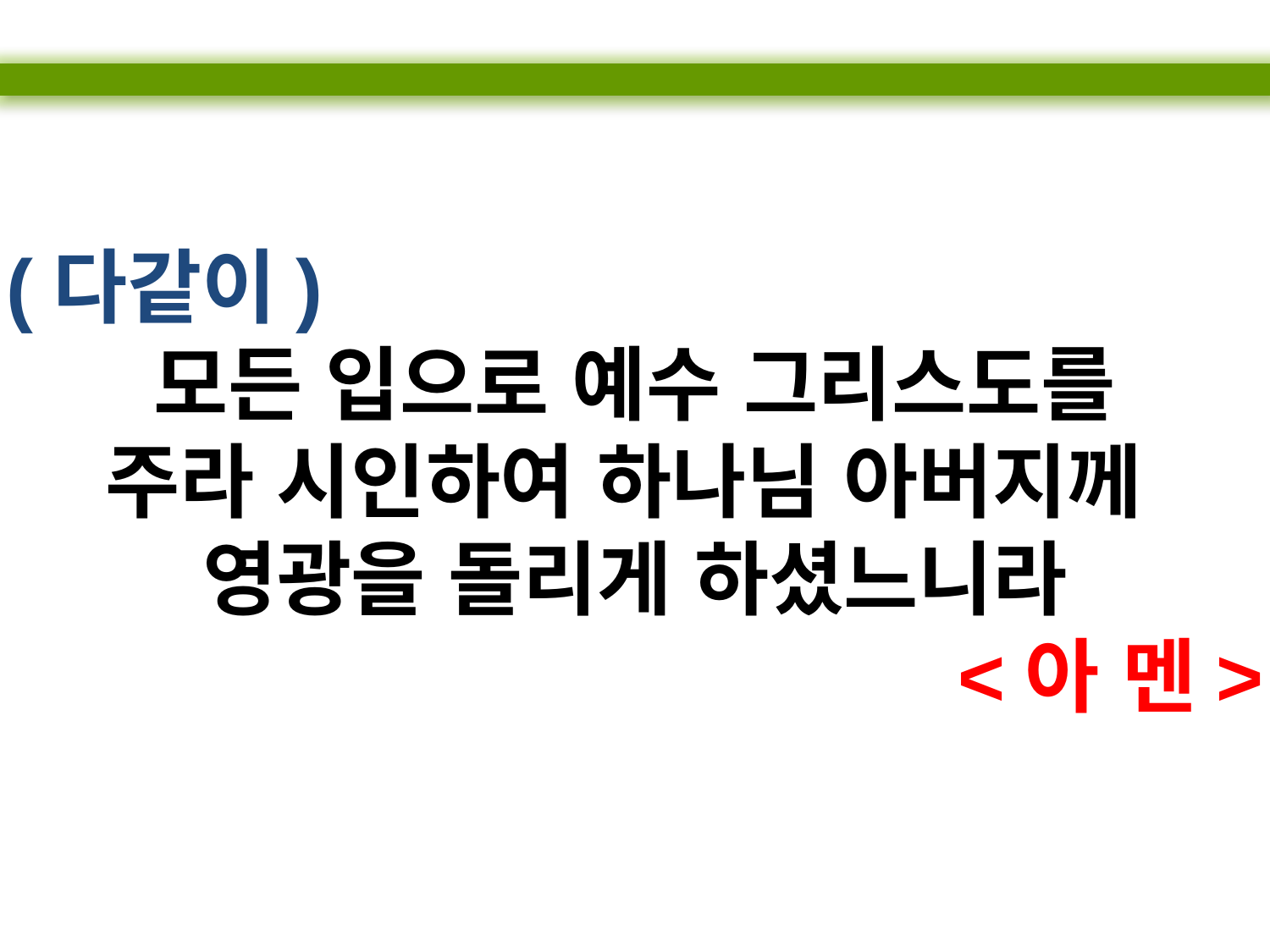

(다같이)
모든 입으로 예수 그리스도를
주라 시인하여 하나님 아버지께
영광을 돌리게 하셨느니라
<아 멘>